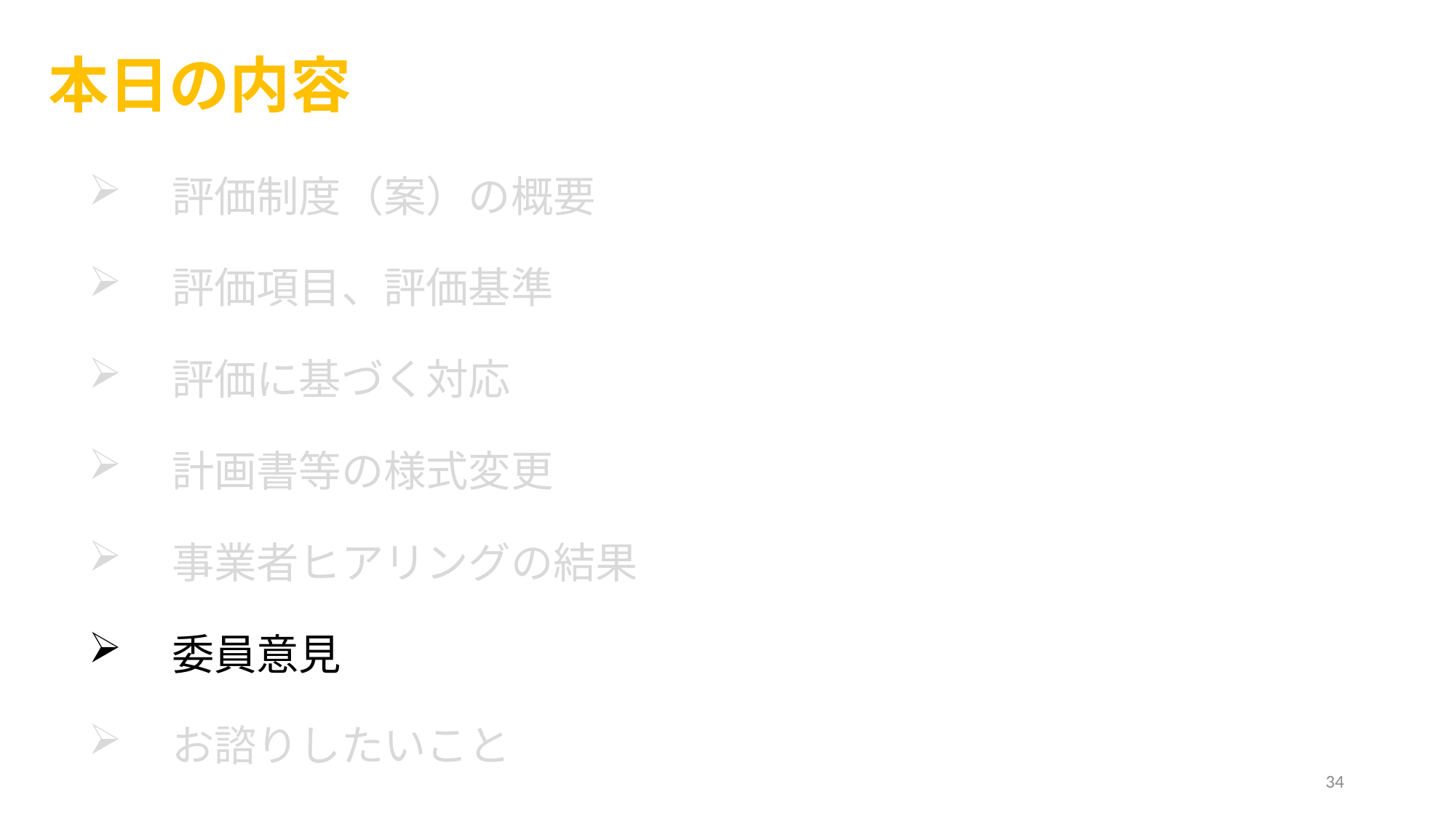

本日の内容
　評価制度（案）の概要
　評価項目、評価基準
　評価に基づく対応
　計画書等の様式変更
　事業者ヒアリングの結果
　委員意見
　お諮りしたいこと
34